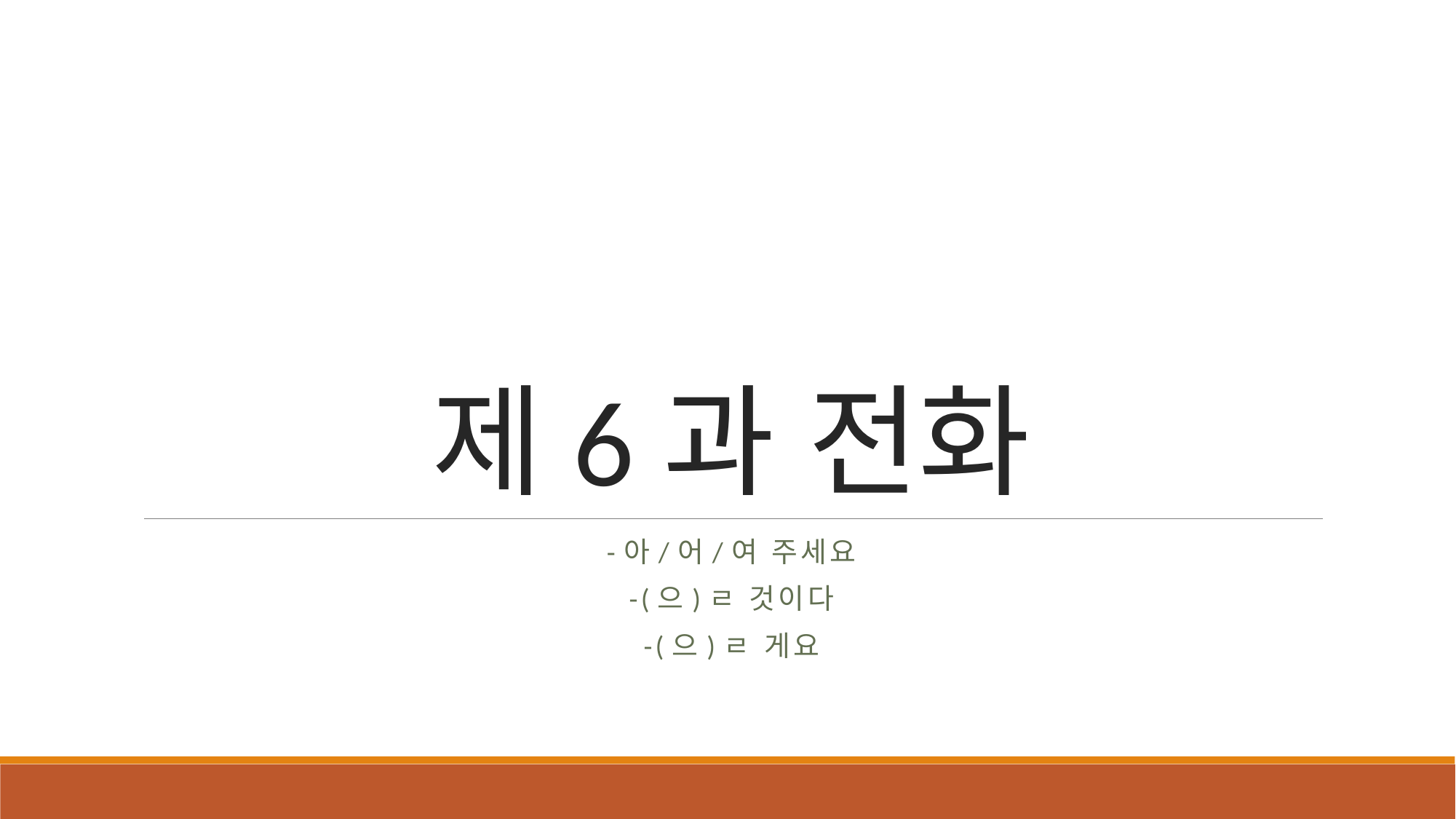

# 제6과 전화
-아/어/여 주세요
-(으)ㄹ 것이다
-(으)ㄹ 게요